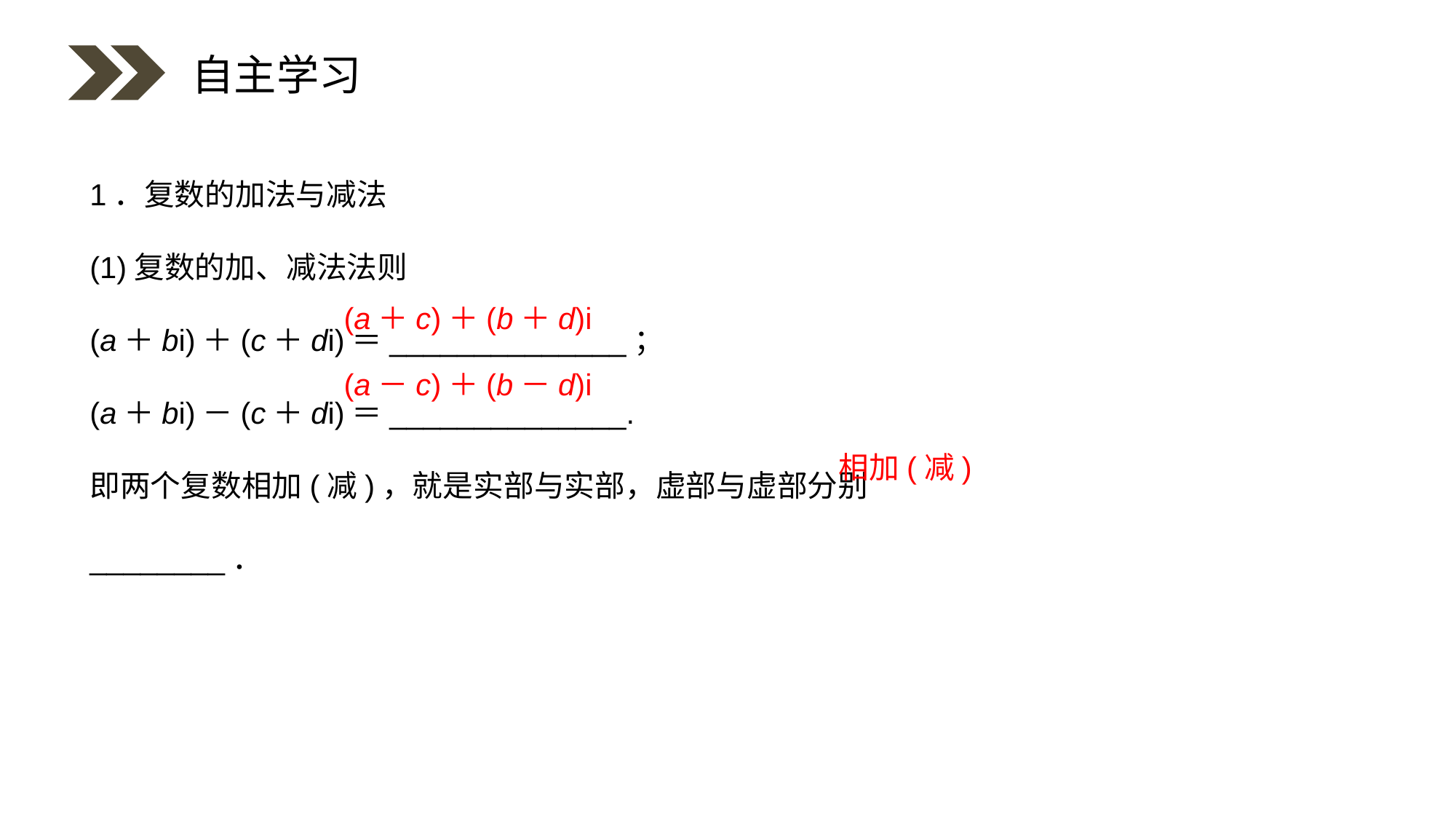

自主学习
1．复数的加法与减法
(1)复数的加、减法法则
(a＋bi)＋(c＋di)＝______________；
(a＋bi)－(c＋di)＝______________.
即两个复数相加(减)，就是实部与实部，虚部与虚部分别________．
(a＋c)＋(b＋d)i
(a－c)＋(b－d)i
相加(减)